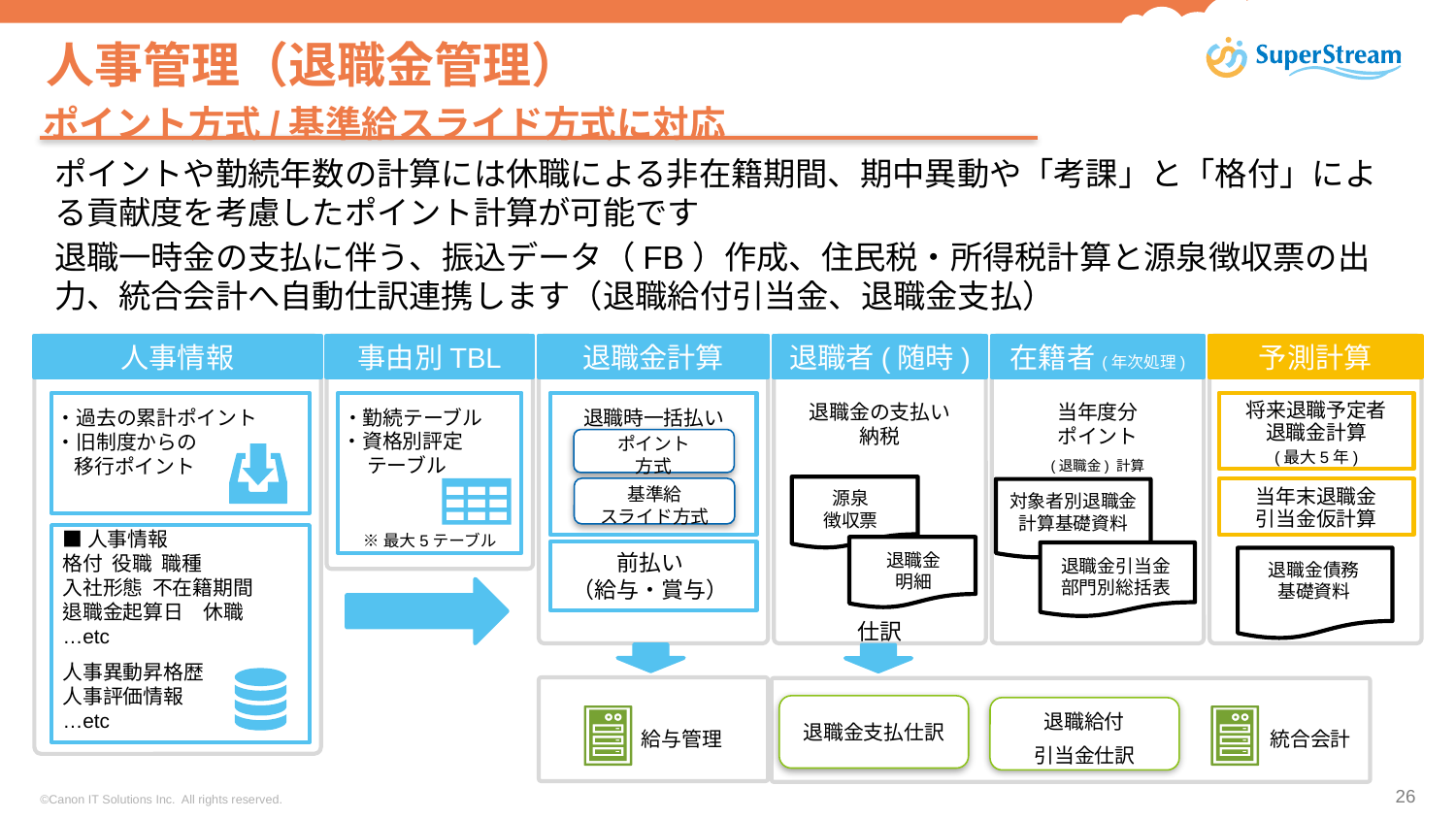

# 人事管理（退職金管理）
ポイント方式/基準給スライド方式に対応
ポイントや勤続年数の計算には休職による非在籍期間、期中異動や「考課」と「格付」による貢献度を考慮したポイント計算が可能です
退職一時金の支払に伴う、振込データ（FB）作成、住民税・所得税計算と源泉徴収票の出力、統合会計へ自動仕訳連携します（退職給付引当金、退職金支払）

人事情報
事由別TBL

退職金計算

退職者(随時)

在籍者(年次処理)

予測計算
当年度分
ポイント
(退職金) 計算

退職金の支払い
納税
将来退職予定者
退職金計算
(最大5年)
・過去の累計ポイント
・旧制度からの
   移行ポイント
・勤続テーブル
退職時一括払い
・資格別評定
　 テーブル
ポイント方式

基準給
スライド方式

当年末退職金
引当金仮計算

源泉
徴収票
対象者別退職金
計算基礎資料
■人事情報
格付  役職  職種
入社形態  不在籍期間
退職金起算日　休職
…etc
人事異動昇格歴
人事評価情報
…etc

※最大5テーブル

前払い
（給与・賞与）
退職金
明細

退職金引当金
部門別総括表

退職金債務
基礎資料
(予測)

仕訳

退職金支払仕訳
退職給付
引当金仕訳

給与管理
統合会計
©Canon IT Solutions Inc.  All rights reserved.
26